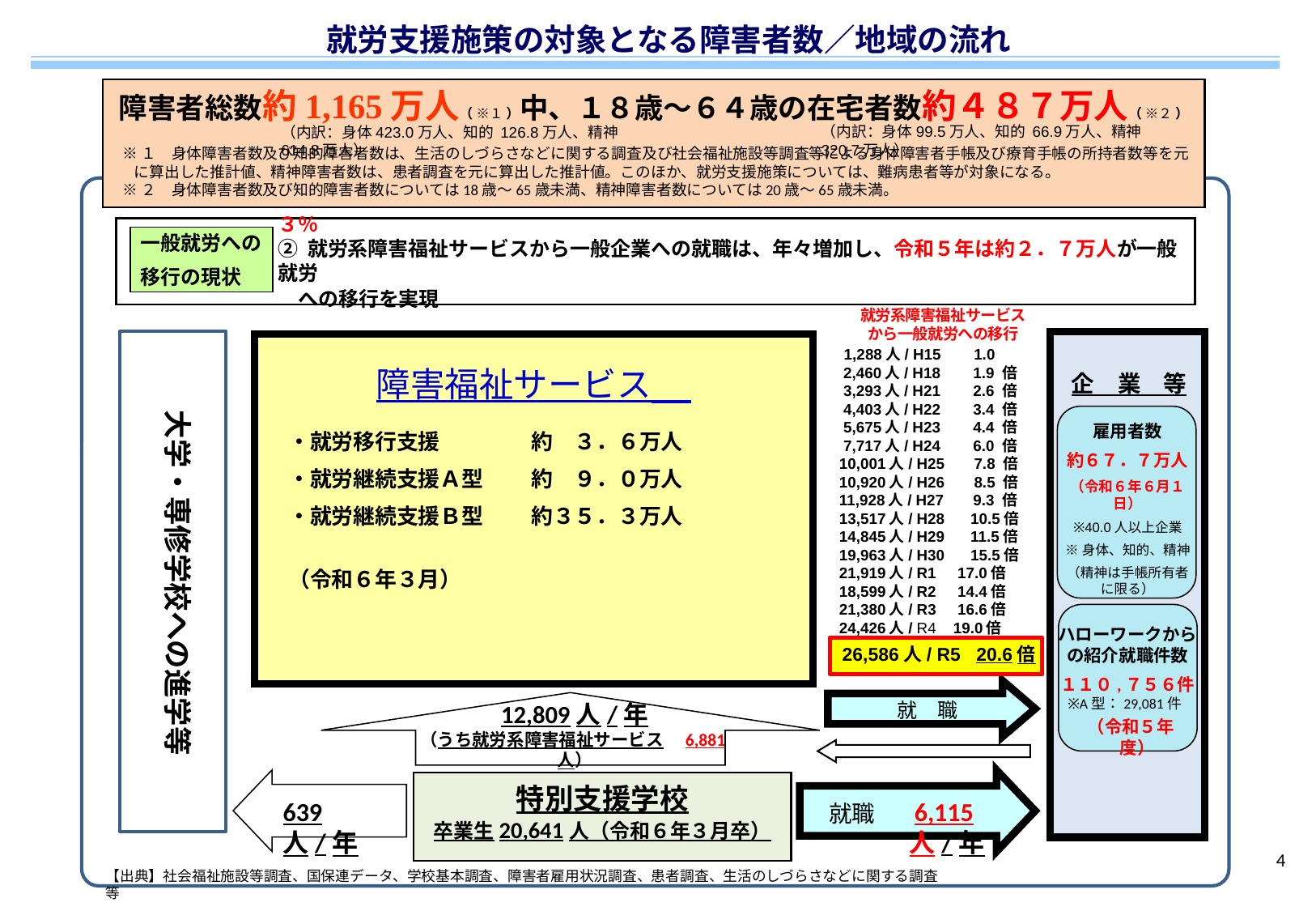

就労支援施策の対象となる障害者数／地域の流れ
障害者総数約1,165万人（ ※１ ）中、１８歳～６４歳の在宅者数約４８７万人（ ※２ ）

（内訳：身体99.5万人、知的 66.9万人、精神320.7万人）
（内訳：身体423.0万人、知的 126.8万人、精神614.8万人）
※１　身体障害者数及び知的障害者数は、生活のしづらさなどに関する調査及び社会福祉施設等調査等による身体障害者手帳及び療育手帳の所持者数等を元に算出した推計値、精神障害者数は、患者調査を元に算出した推計値。このほか、就労支援施策については、難病患者等が対象になる。
※２　身体障害者数及び知的障害者数については18歳～65歳未満、精神障害者数については20歳～65歳未満。

① 特別支援学校から一般企業への就職が約 ２９．６％　就労系障害福祉サービスの利用が約 ３３．３％
② 就労系障害福祉サービスから一般企業への就職は、年々増加し、令和５年は約２．７万人が一般就労
　への移行を実現
一般就労への
移行の現状
就労系障害福祉サービス
から一般就労への移行
 1,288人/ H15　   1.0
 2,460人/ H18　   1.9 倍
 3,293人/ H21　   2.6 倍
 4,403人/ H22　   3.4 倍
 5,675人/ H23　   4.4 倍
 7,717人/ H24　   6.0 倍
10,001人/ H25　  7.8 倍
10,920人/ H26　  8.5 倍
11,928人/ H27　  9.3 倍
13,517人/ H28　 10.5倍
14,845人/ H29　 11.5倍
19,963人/ H30　 15.5倍
21,919人/ R1     17.0倍
18,599人/ R2     14.4倍
21,380人/ R3     16.6倍
24,426人/ R4    19.0倍

障害福祉サービス
企　業　等

大学・専修学校への進学等

雇用者数
約６７．７万人
（令和６年６月１日）
※40.0人以上企業
※身体、知的、精神
（精神は手帳所有者に限る）

・就労移行支援	約　３．６万人
・就労継続支援Ａ型	約　９．０万人
・就労継続支援Ｂ型	約３５．３万人
　　　　　　　　　　　　　　　　　　　　　　　（令和６年３月）

ハローワークからの紹介就職件数
１１０,７５６件
（令和５年度）
※A型：29,081件
26,586人/ R5   20.6倍

就　職

12,809人/年
（うち就労系障害福祉サービス　6,881人）

特別支援学校
卒業生20,641人（令和６年３月卒）
639人/年
6,115人/年
就職
4
【出典】社会福祉施設等調査、国保連データ、学校基本調査、障害者雇用状況調査、患者調査、生活のしづらさなどに関する調査　等